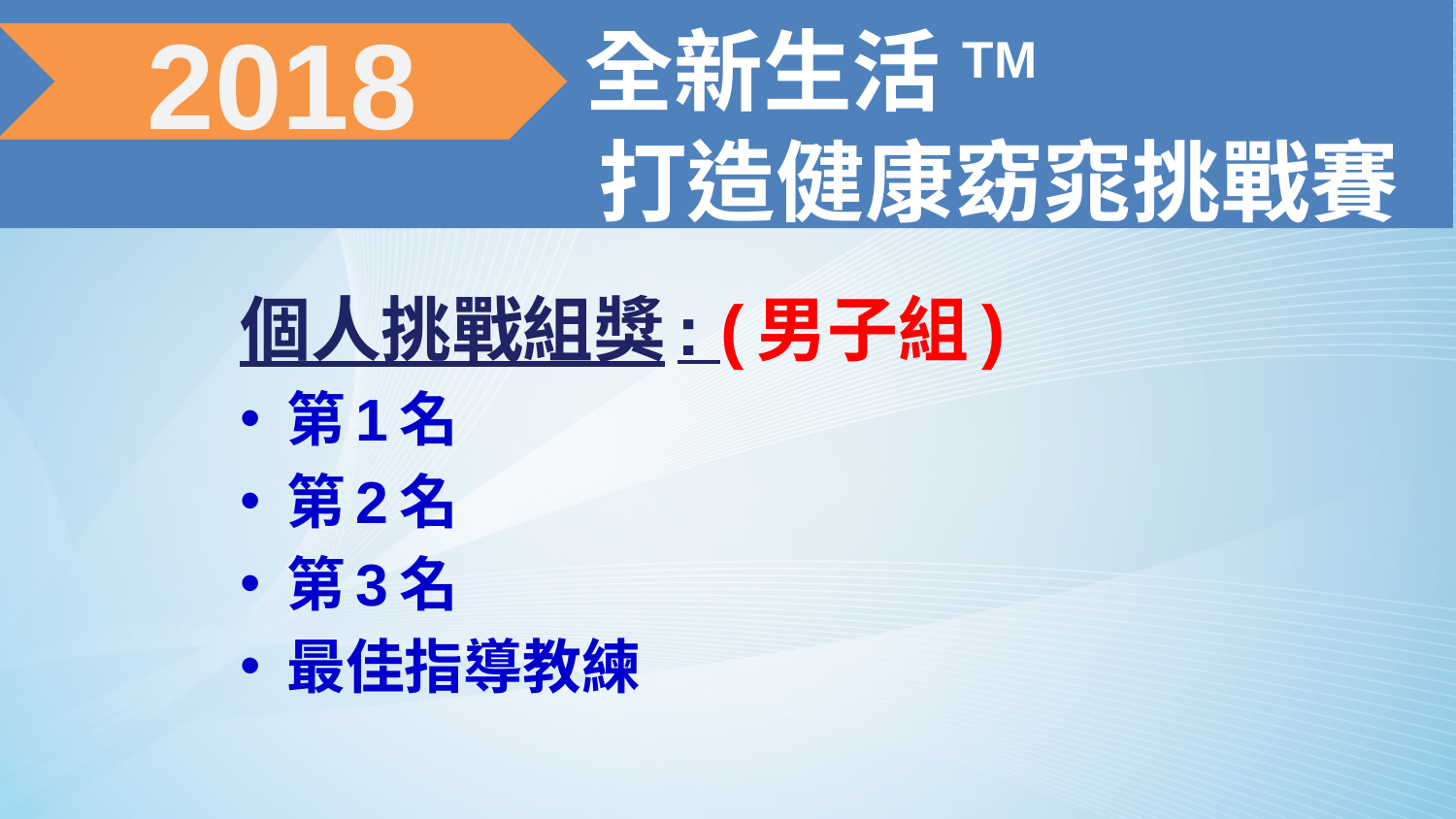

全新生活TM
                          打造健康窈窕挑戰賽
2018
個人挑戰組獎: (男子組)
第1名
第2名
第3名
最佳指導教練